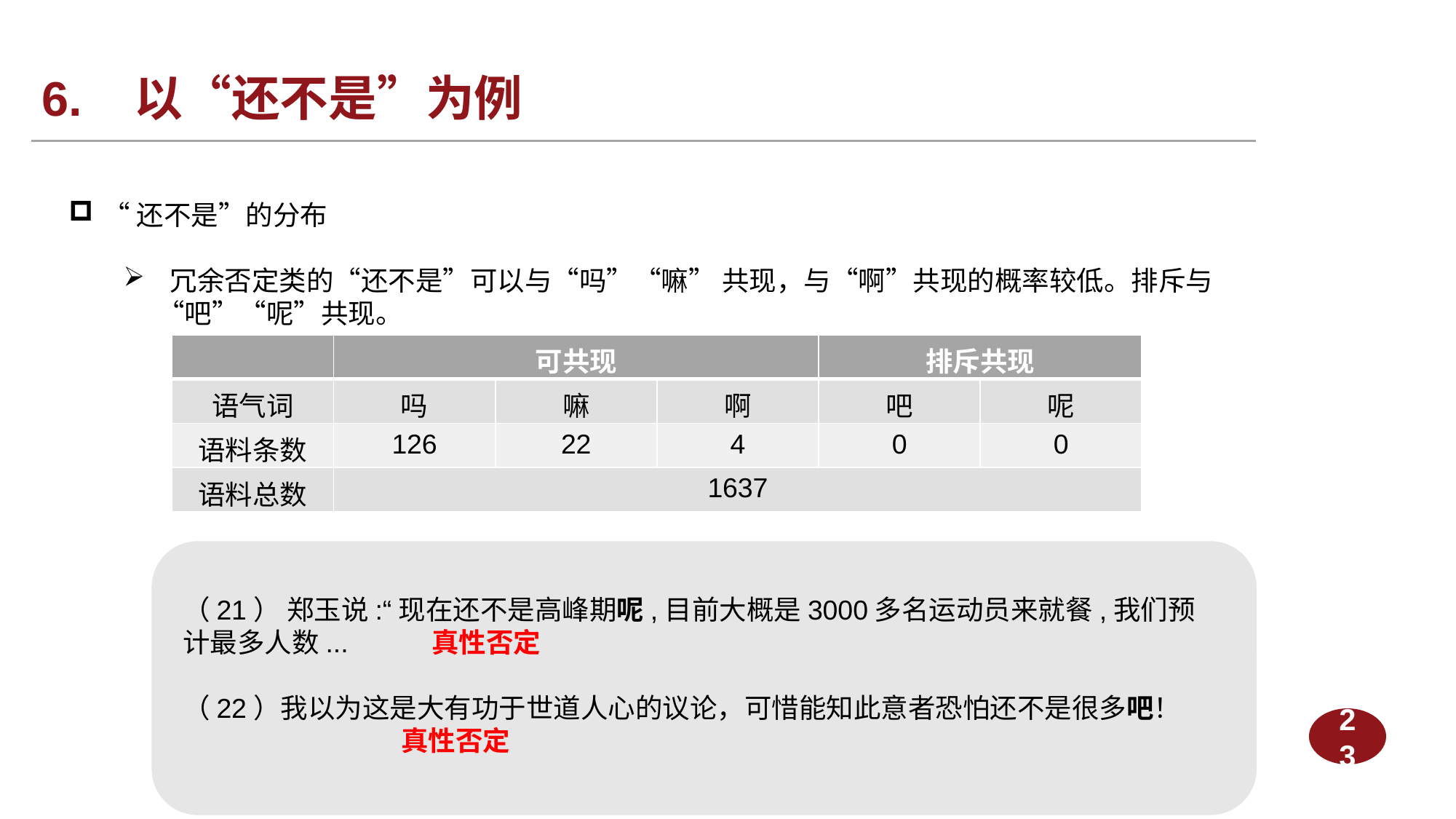

# 6.   以“还不是”为例

“还不是”的分布

 冗余否定类的“还不是”可以与“吗”“嘛” 共现，与“啊”共现的概率较低。排斥与“吧”“呢”共现。

|  | 可共现 |  |  | 排斥共现 |  |
| --- | --- | --- | --- | --- | --- |
| 语气词 | 吗 | 嘛 | 啊 | 吧 | 呢 |
| 语料条数 | 126 | 22 | 4 | 0 | 0 |
| 语料总数 | 1637 |  |  |  |  |

（21） 郑玉说:“现在还不是高峰期呢,目前大概是3000多名运动员来就餐,我们预计最多人数...          真性否定

（22）我以为这是大有功于世道人心的议论，可惜能知此意者恐怕还不是很多吧！		真性否定
23